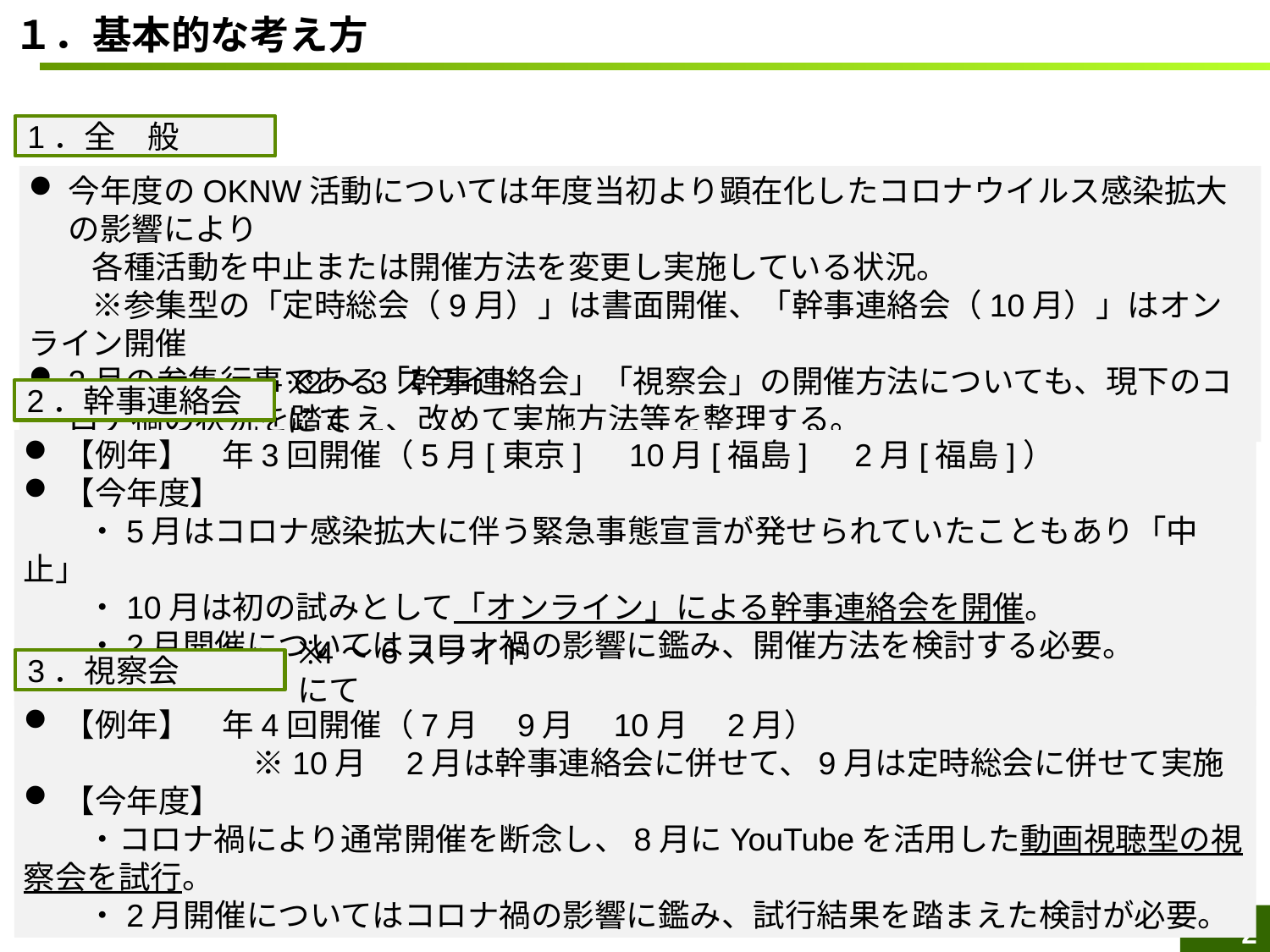

１．基本的な考え方
1．全　般
今年度のOKNW活動については年度当初より顕在化したコロナウイルス感染拡大の影響により
　　各種活動を中止または開催方法を変更し実施している状況。
　　※参集型の「定時総会（9月）」は書面開催、「幹事連絡会（10月）」はオンライン開催
2月の参集行事である「幹事連絡会」「視察会」の開催方法についても、現下のコロナ禍の状況を踏まえ、改めて実施方法等を整理する。
※2～3スライドにて
2．幹事連絡会
【例年】　年3回開催（5月[東京]　10月[福島]　2月[福島]）
【今年度】
　　・5月はコロナ感染拡大に伴う緊急事態宣言が発せられていたこともあり「中止」
　　・10月は初の試みとして「オンライン」による幹事連絡会を開催。
　　・2月開催についてはコロナ禍の影響に鑑み、開催方法を検討する必要。
※4～6スライドにて
3．視察会
【例年】　年4回開催（7月　9月　10月　2月）
　　　　　　　 ※10月　2月は幹事連絡会に併せて、9月は定時総会に併せて実施
【今年度】
　　・コロナ禍により通常開催を断念し、8月にYouTubeを活用した動画視聴型の視察会を試行。
　　・2月開催についてはコロナ禍の影響に鑑み、試行結果を踏まえた検討が必要。
取扱注意　ふくしま応援企業ネットワーク関係者限り　ふくしま応援企業ネットワーク事務局　2020.12
2